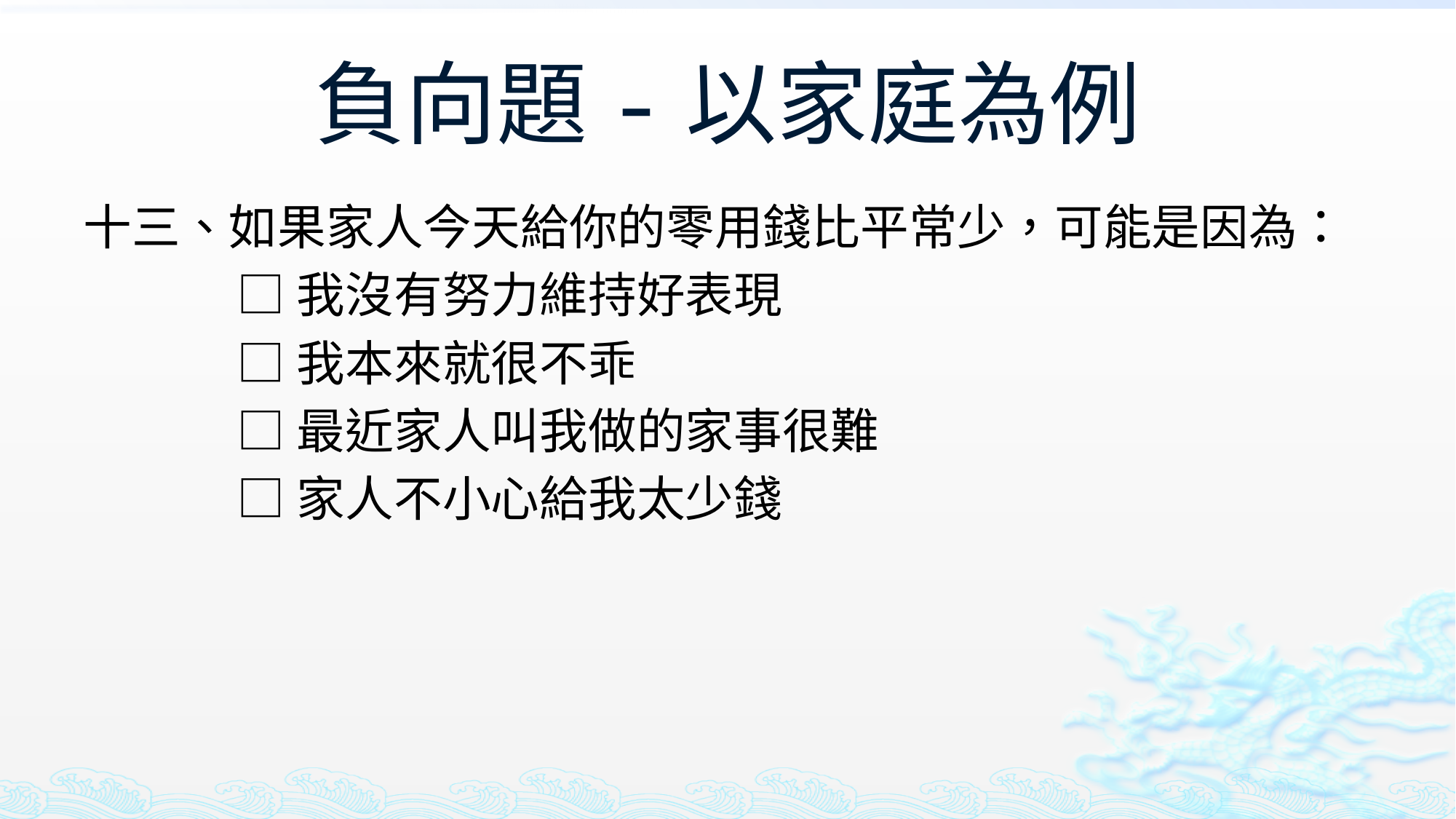

# 負向題-以家庭為例
十三、如果家人今天給你的零用錢比平常少，可能是因為：
    □我沒有努力維持好表現
    □我本來就很不乖
    □最近家人叫我做的家事很難
    □家人不小心給我太少錢